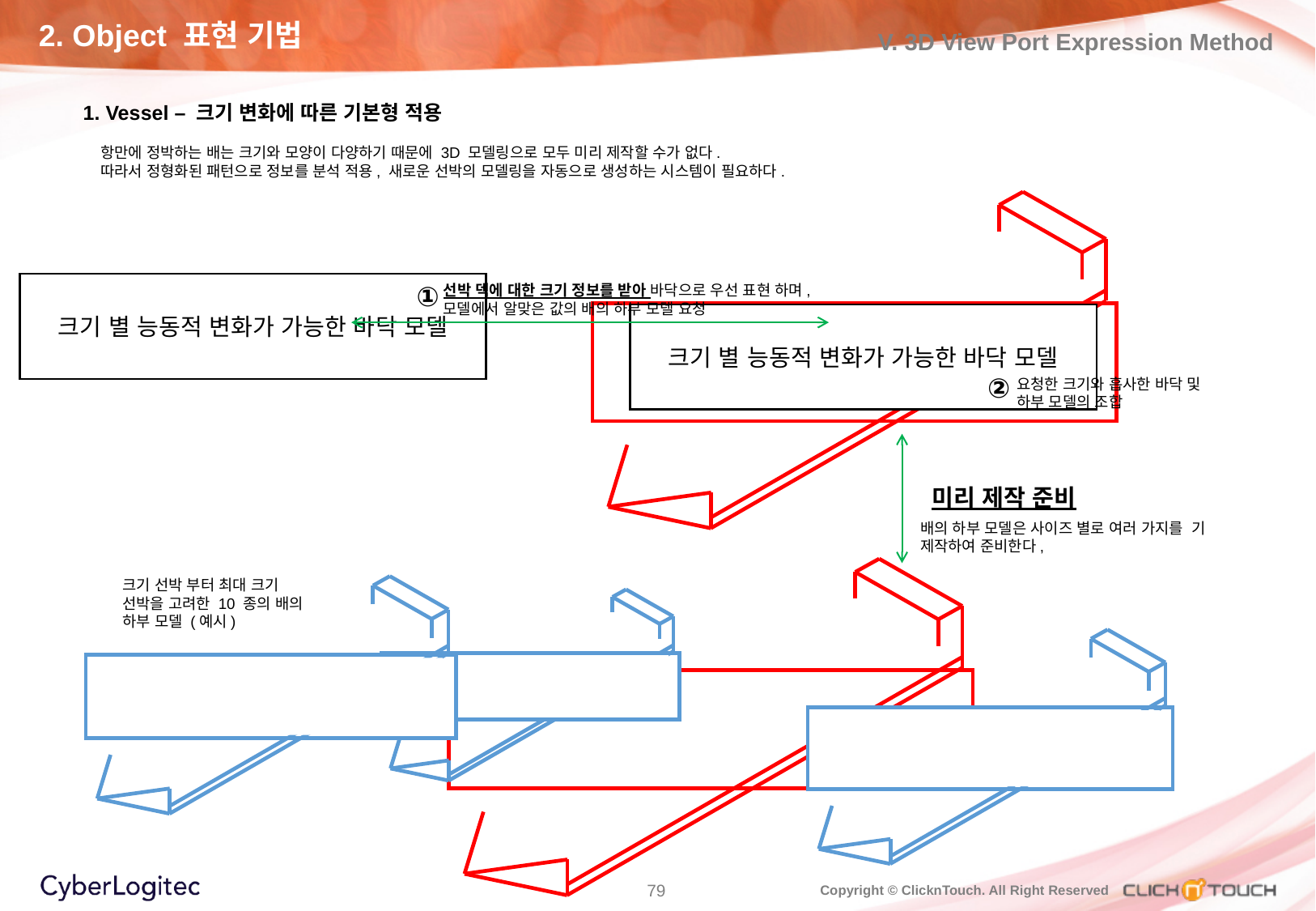

2. Object 표현 기법
V. 3D View Port Expression Method
1. Vessel – 크기 변화에 따른 기본형 적용
항만에 정박하는 배는 크기와 모양이 다양하기 때문에 3D 모델링으로 모두 미리 제작할 수가 없다.
따라서 정형화된 패턴으로 정보를 분석 적용, 새로운 선박의 모델링을 자동으로 생성하는 시스템이 필요하다.

①
크기 별 능동적 변화가 가능한 바닥 모델
선박 덱에 대한 크기 정보를 받아 바닥으로 우선 표현 하며,
모델에서 알맞은 값의 배의 하부 모델 요청
크기 별 능동적 변화가 가능한 바닥 모델
②
요청한 크기와 흡사한 바닥 및
하부 모델의 조합
미리 제작 준비
배의 하부 모델은 사이즈 별로 여러 가지를  기 제작하여 준비한다,

크기 선박 부터 최대 크기 선박을 고려한 10 종의 배의 하부 모델 (예시)